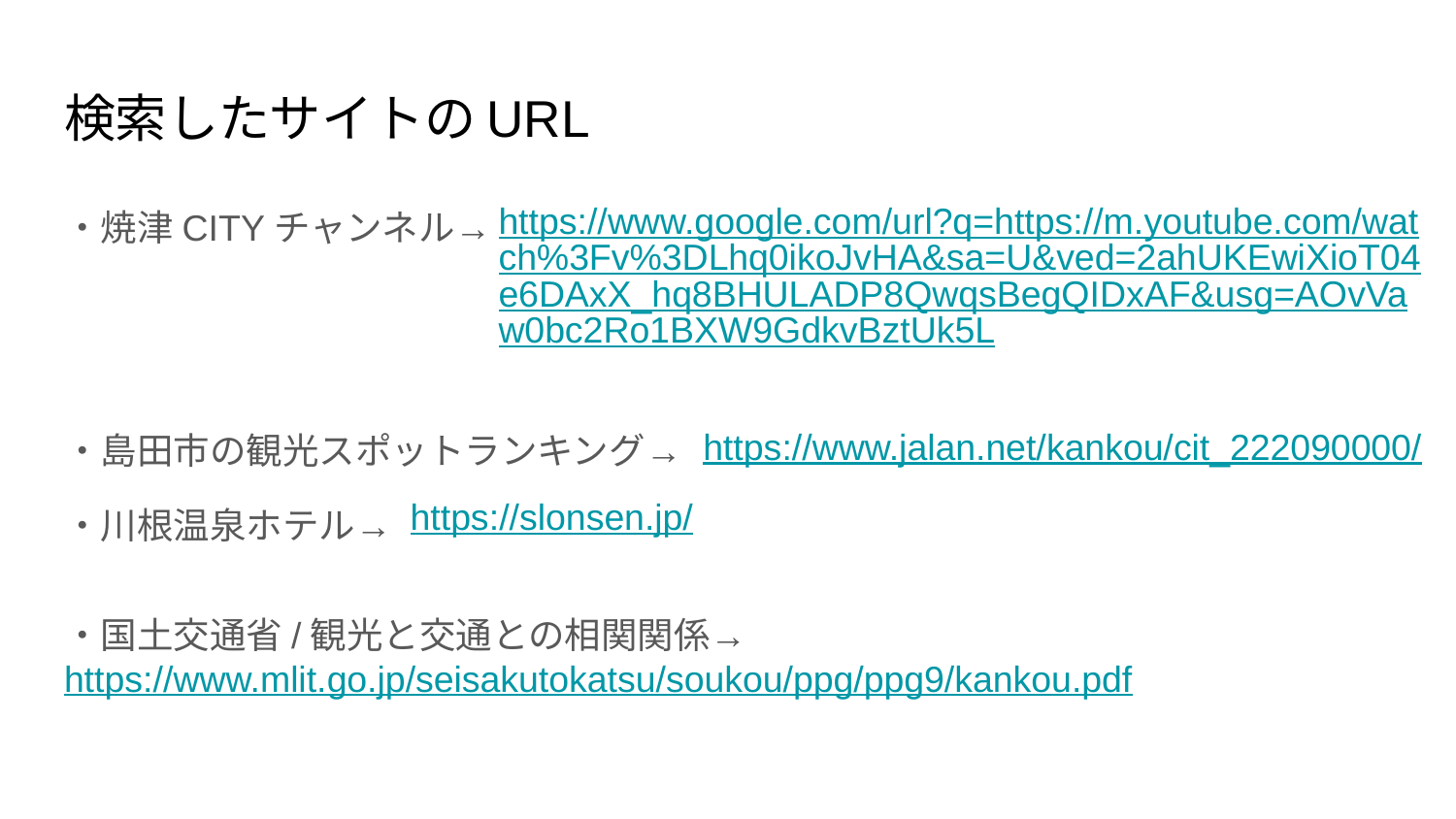

# 検索したサイトのURL
・焼津CITYチャンネル→

・島田市の観光スポットランキング→
・川根温泉ホテル→
https://www.google.com/url?q=https://m.youtube.com/watch%3Fv%3DLhq0ikoJvHA&sa=U&ved=2ahUKEwiXioT04e6DAxX_hq8BHULADP8QwqsBegQIDxAF&usg=AOvVaw0bc2Ro1BXW9GdkvBztUk5L

https://www.jalan.net/kankou/cit_222090000/

https://slonsen.jp/

・国土交通省/観光と交通との相関関係→https://www.mlit.go.jp/seisakutokatsu/soukou/ppg/ppg9/kankou.pdf